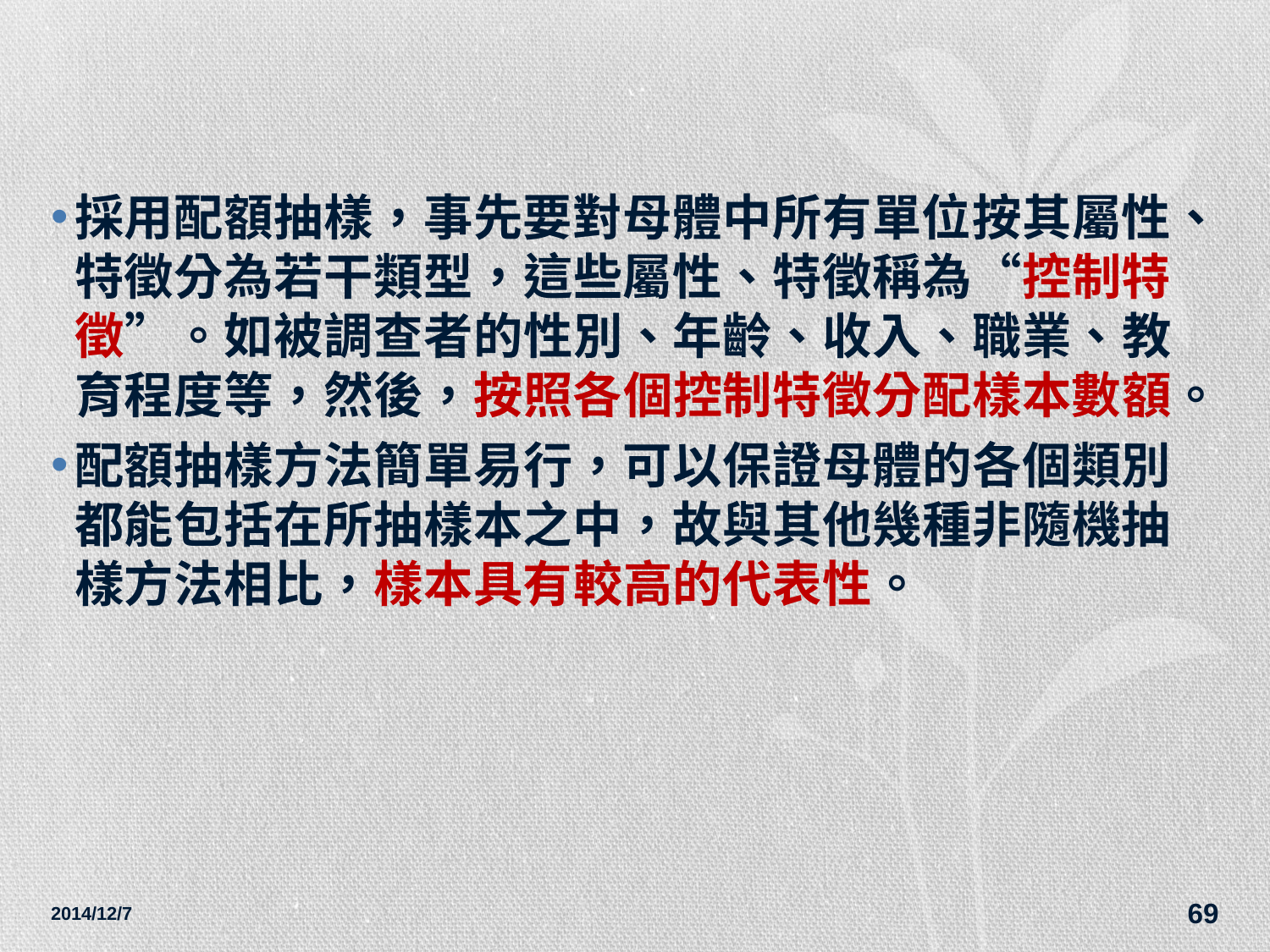

#
採用配額抽樣，事先要對母體中所有單位按其屬性、特徵分為若干類型，這些屬性、特徵稱為“控制特徵”。如被調查者的性別、年齡、收入、職業、教育程度等，然後，按照各個控制特徵分配樣本數額。
配額抽樣方法簡單易行，可以保證母體的各個類別都能包括在所抽樣本之中，故與其他幾種非隨機抽樣方法相比，樣本具有較高的代表性。

2014/12/7
69